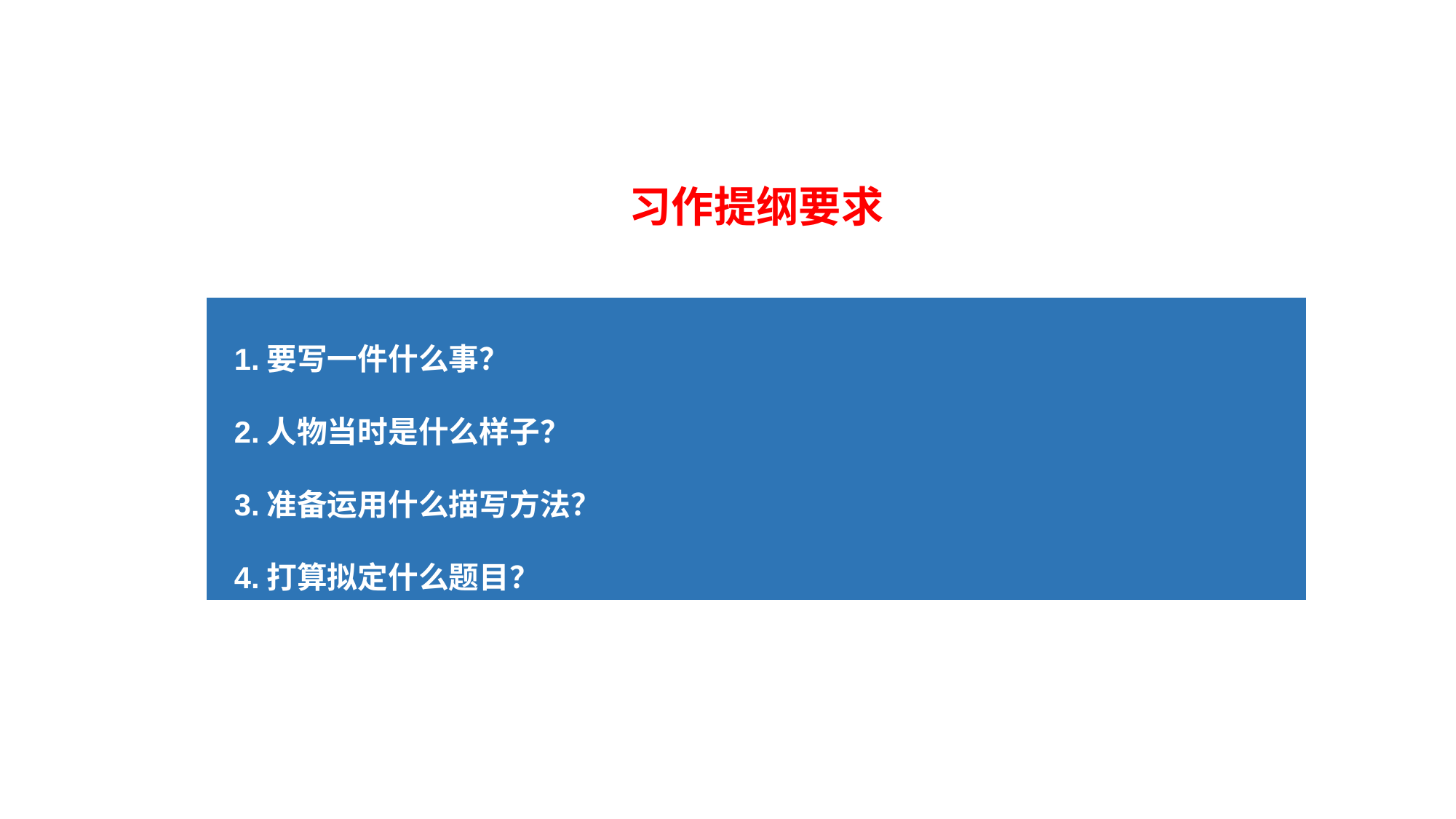

习作提纲要求
  1.要写一件什么事？
  2.人物当时是什么样子？
  3.准备运用什么描写方法？
  4.打算拟定什么题目？